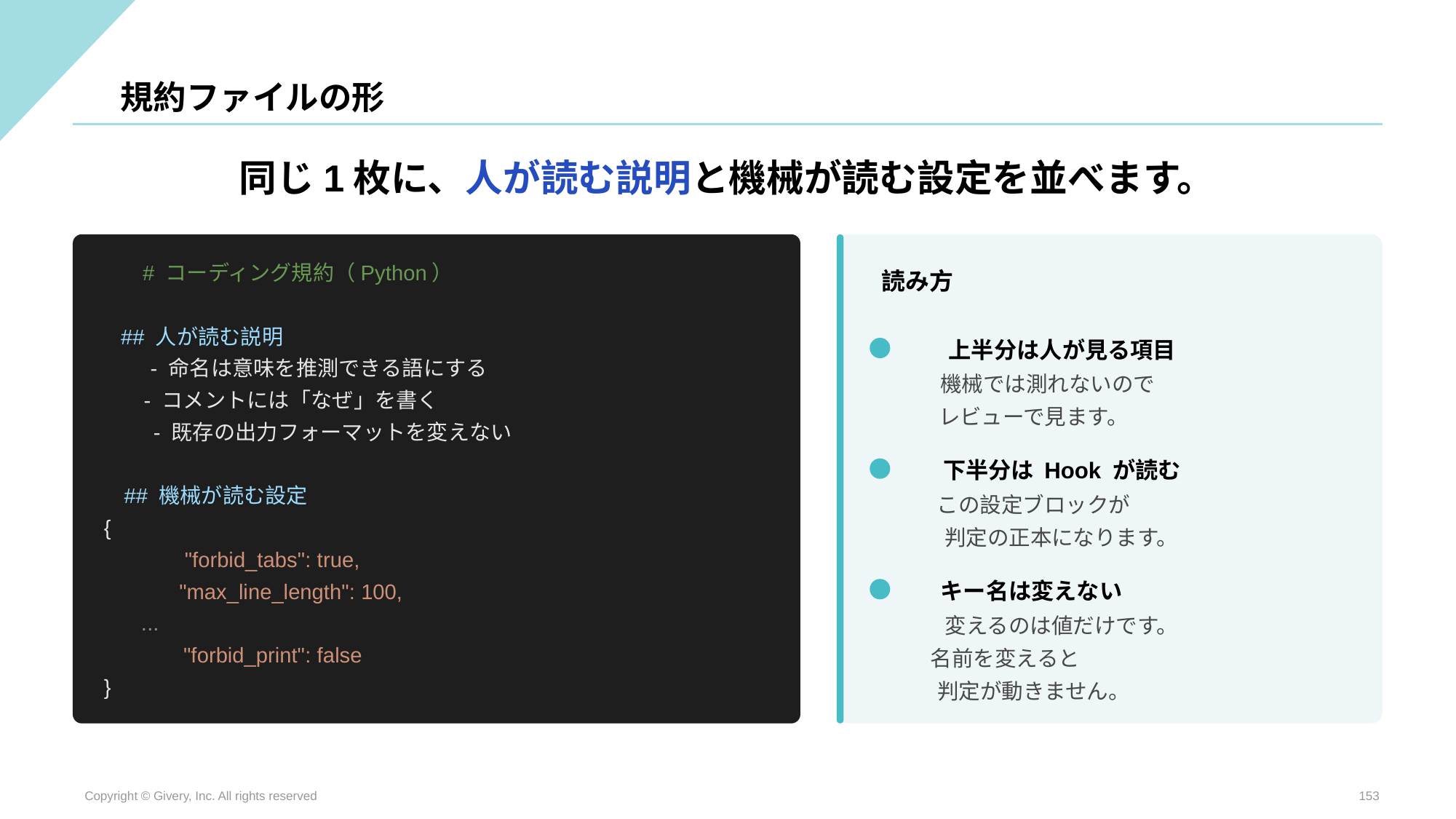

規約ファイルの形

同じ1枚に、人が読む説明と機械が読む設定を並べます。

# コーディング規約（Python）
読み方
## 人が読む説明
上半分は人が見る項目

- 命名は意味を推測できる語にする
機械では測れないので
- コメントには「なぜ」を書く
レビューで見ます。
- 既存の出力フォーマットを変えない
下半分は Hook が読む

## 機械が読む設定
この設定ブロックが
{
判定の正本になります。
"forbid_tabs": true,
キー名は変えない
"max_line_length": 100,

...
変えるのは値だけです。
"forbid_print": false
名前を変えると
}
判定が動きません。
Copyright © Givery, Inc. All rights reserved
153